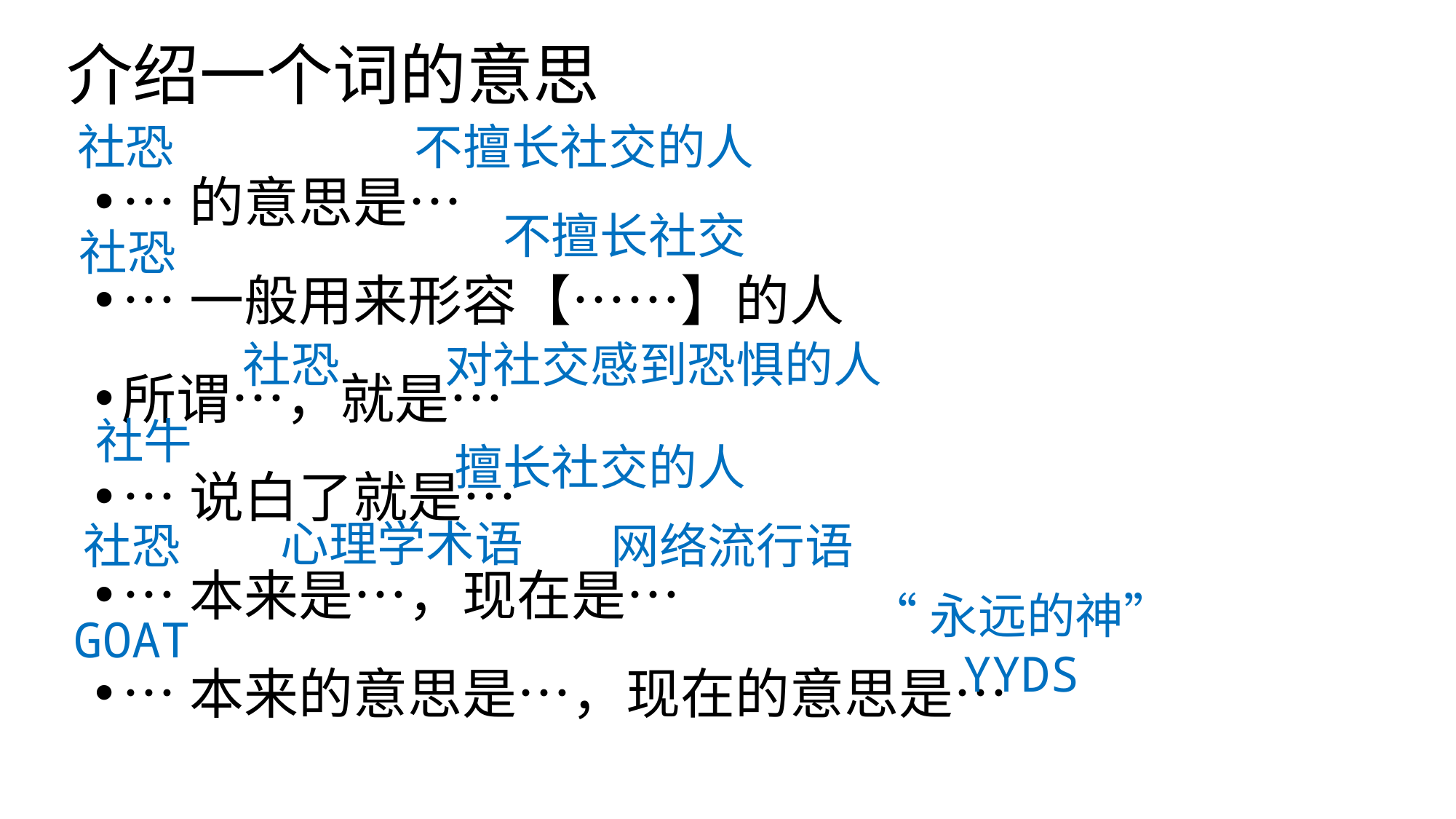

# 介绍一个词的意思
社恐
不擅长社交的人
…的意思是…
…一般用来形容【……】的人
所谓…，就是…
…说白了就是…
…本来是…，现在是…
…本来的意思是…，现在的意思是…
不擅长社交
社恐
社恐
对社交感到恐惧的人
社牛
擅长社交的人
心理学术语
网络流行语
社恐
“永远的神”
YYDS
GOAT